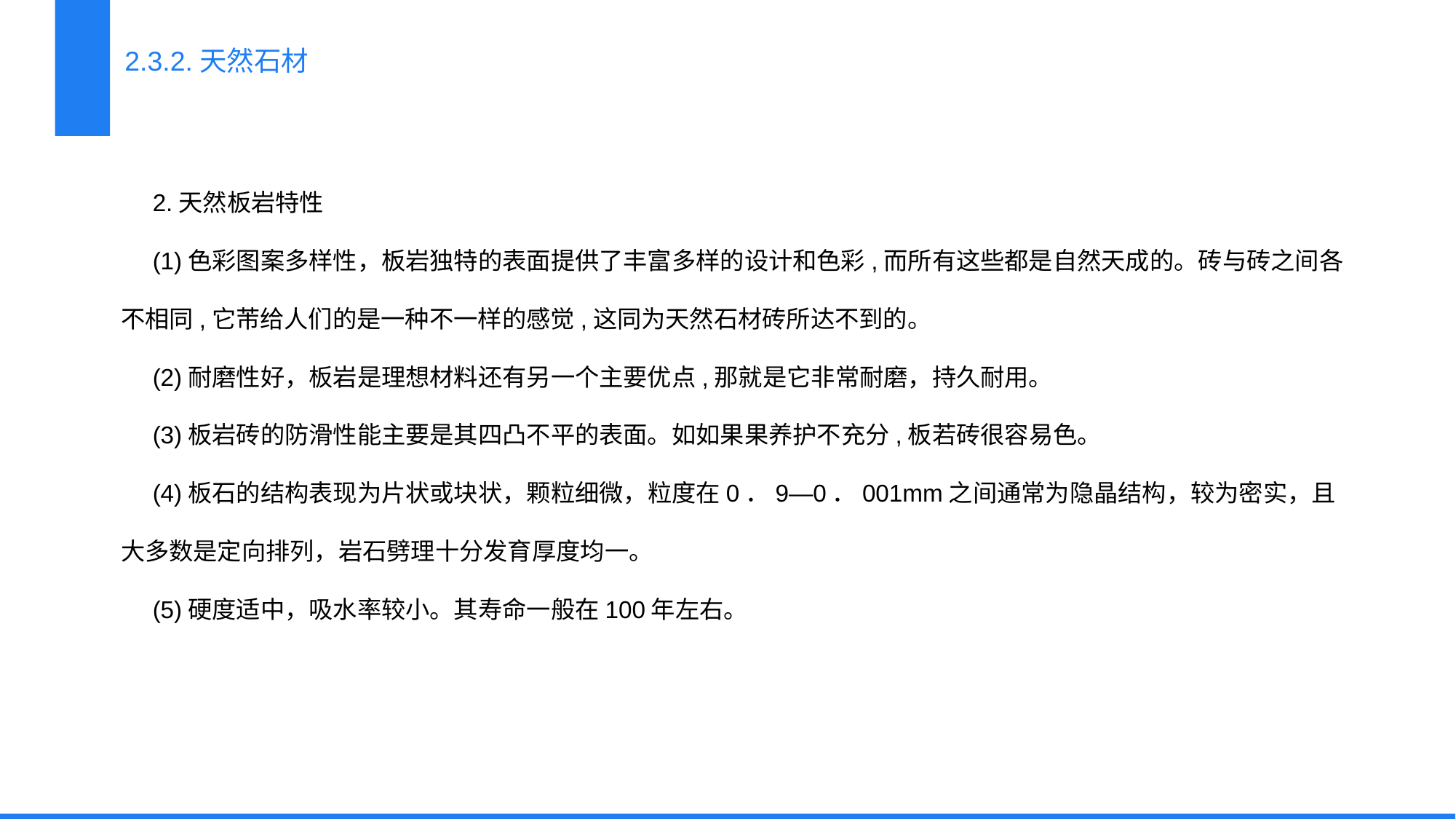

2.3.2.天然石材

2.天然板岩特性
(1)色彩图案多样性，板岩独特的表面提供了丰富多样的设计和色彩,而所有这些都是自然天成的。砖与砖之间各不相同,它芾给人们的是一种不一样的感觉,这同为天然石材砖所达不到的。
(2)耐磨性好，板岩是理想材料还有另一个主要优点,那就是它非常耐磨，持久耐用。
(3)板岩砖的防滑性能主要是其四凸不平的表面。如如果果养护不充分,板若砖很容易色。
(4)板石的结构表现为片状或块状，颗粒细微，粒度在0．9—0．001mm之间通常为隐晶结构，较为密实，且大多数是定向排列，岩石劈理十分发育厚度均一。
(5)硬度适中，吸水率较小。其寿命一般在100年左右。